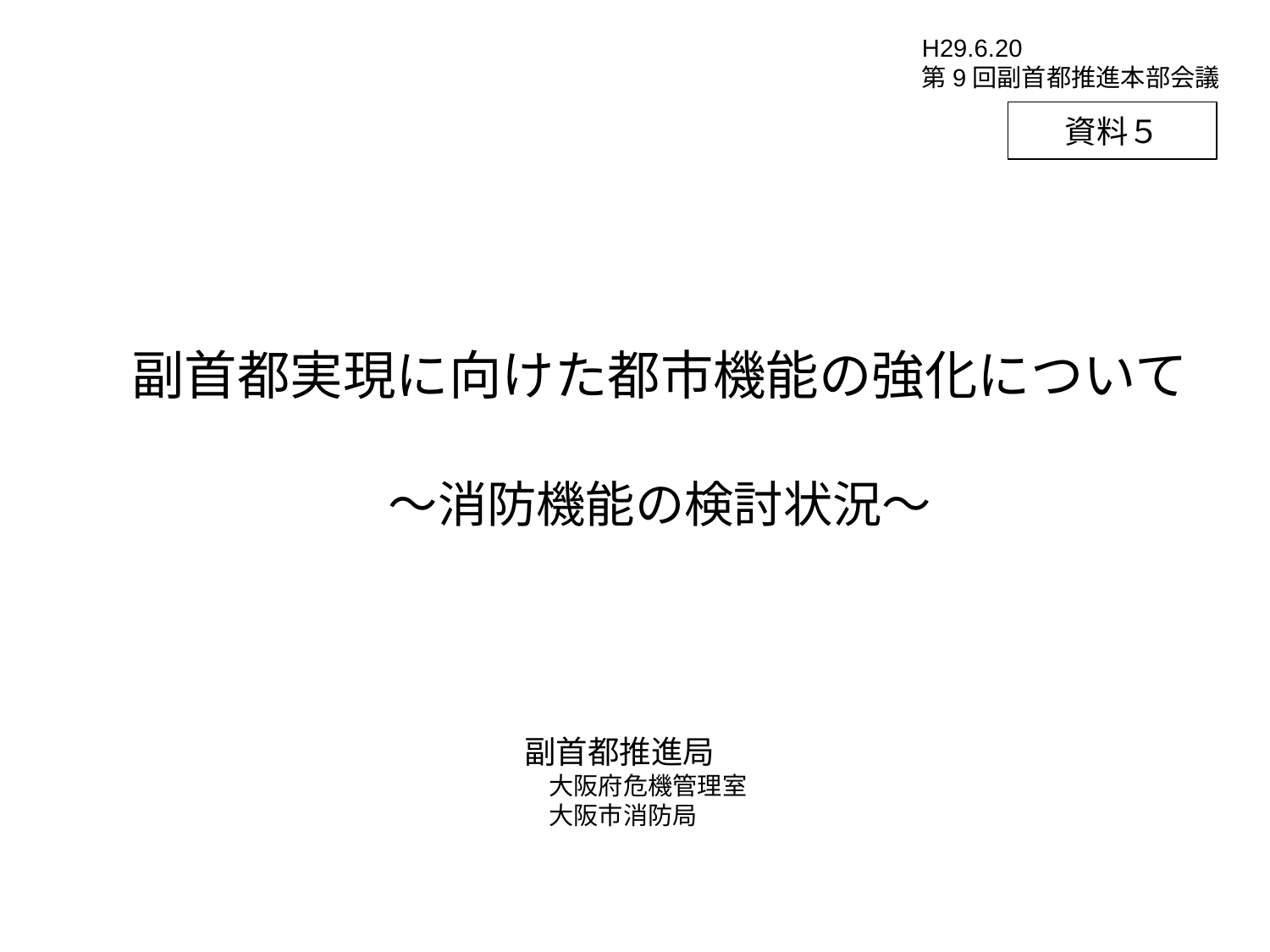

H29.6.20
第9回副首都推進本部会議
資料５
副首都実現に向けた都市機能の強化について

～消防機能の検討状況～
副首都推進局
　大阪府危機管理室
　大阪市消防局